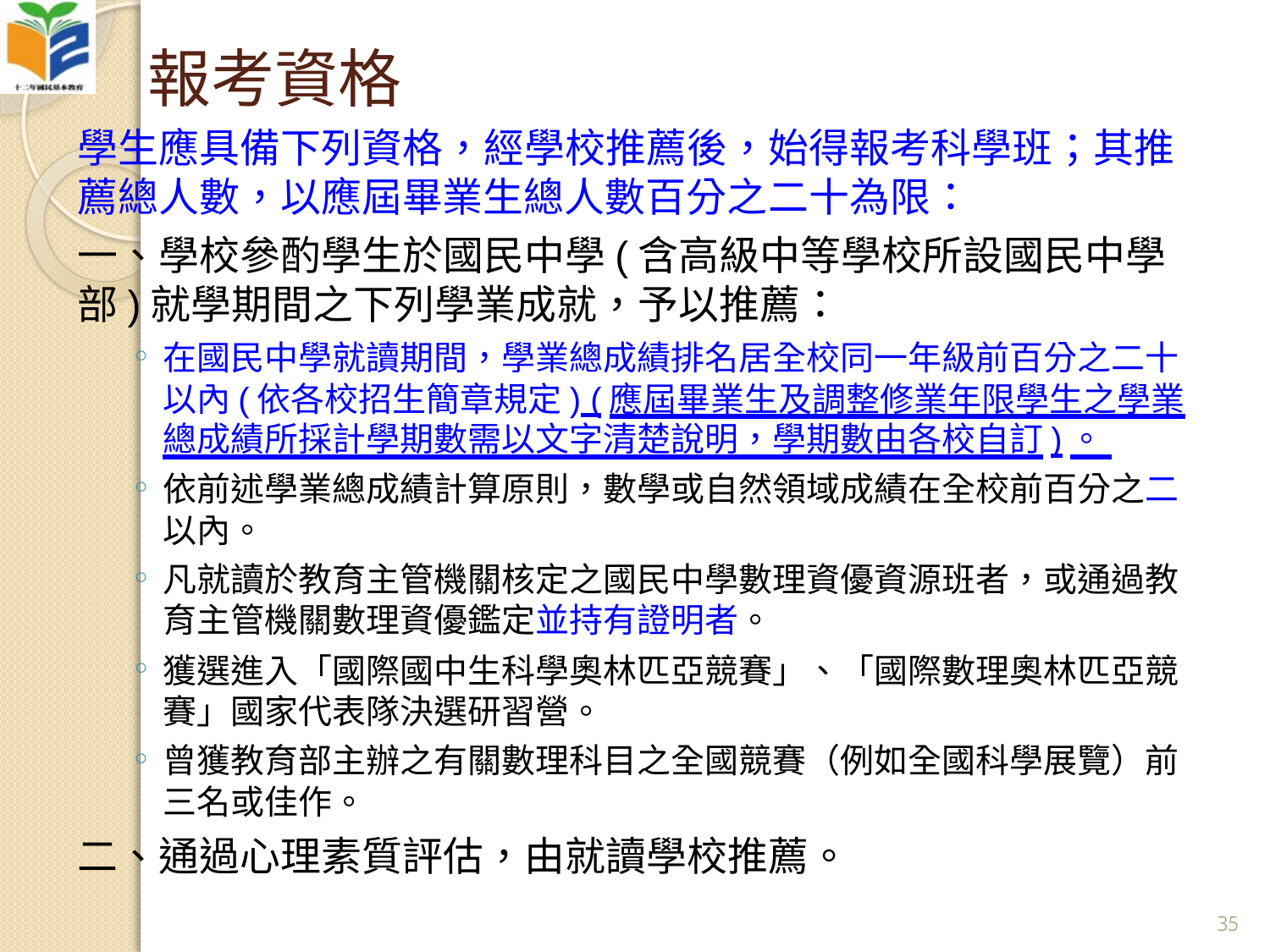

# 報考資格
學生應具備下列資格，經學校推薦後，始得報考科學班；其推薦總人數，以應屆畢業生總人數百分之二十為限：
一、學校參酌學生於國民中學(含高級中等學校所設國民中學部)就學期間之下列學業成就，予以推薦：
在國民中學就讀期間，學業總成績排名居全校同一年級前百分之二十以內(依各校招生簡章規定) (應屆畢業生及調整修業年限學生之學業總成績所採計學期數需以文字清楚說明，學期數由各校自訂)。
依前述學業總成績計算原則，數學或自然領域成績在全校前百分之二以內。
凡就讀於教育主管機關核定之國民中學數理資優資源班者，或通過教育主管機關數理資優鑑定並持有證明者。
獲選進入「國際國中生科學奧林匹亞競賽」、「國際數理奧林匹亞競賽」國家代表隊決選研習營。
曾獲教育部主辦之有關數理科目之全國競賽（例如全國科學展覽）前三名或佳作。
二、通過心理素質評估，由就讀學校推薦。
35